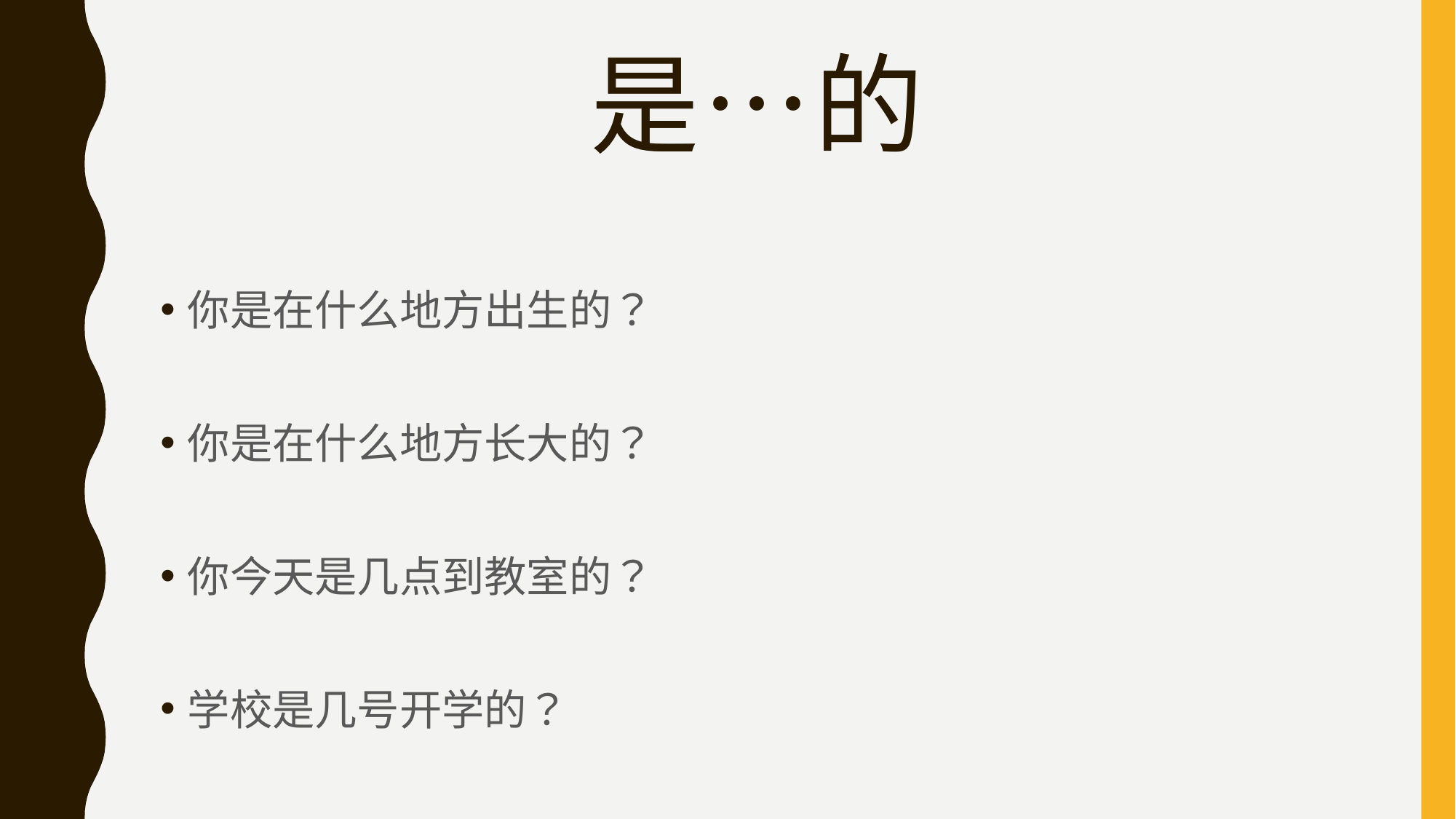

# 是…的
你是在什么地方出生的？

你是在什么地方长大的？

你今天是几点到教室的？

学校是几号开学的？